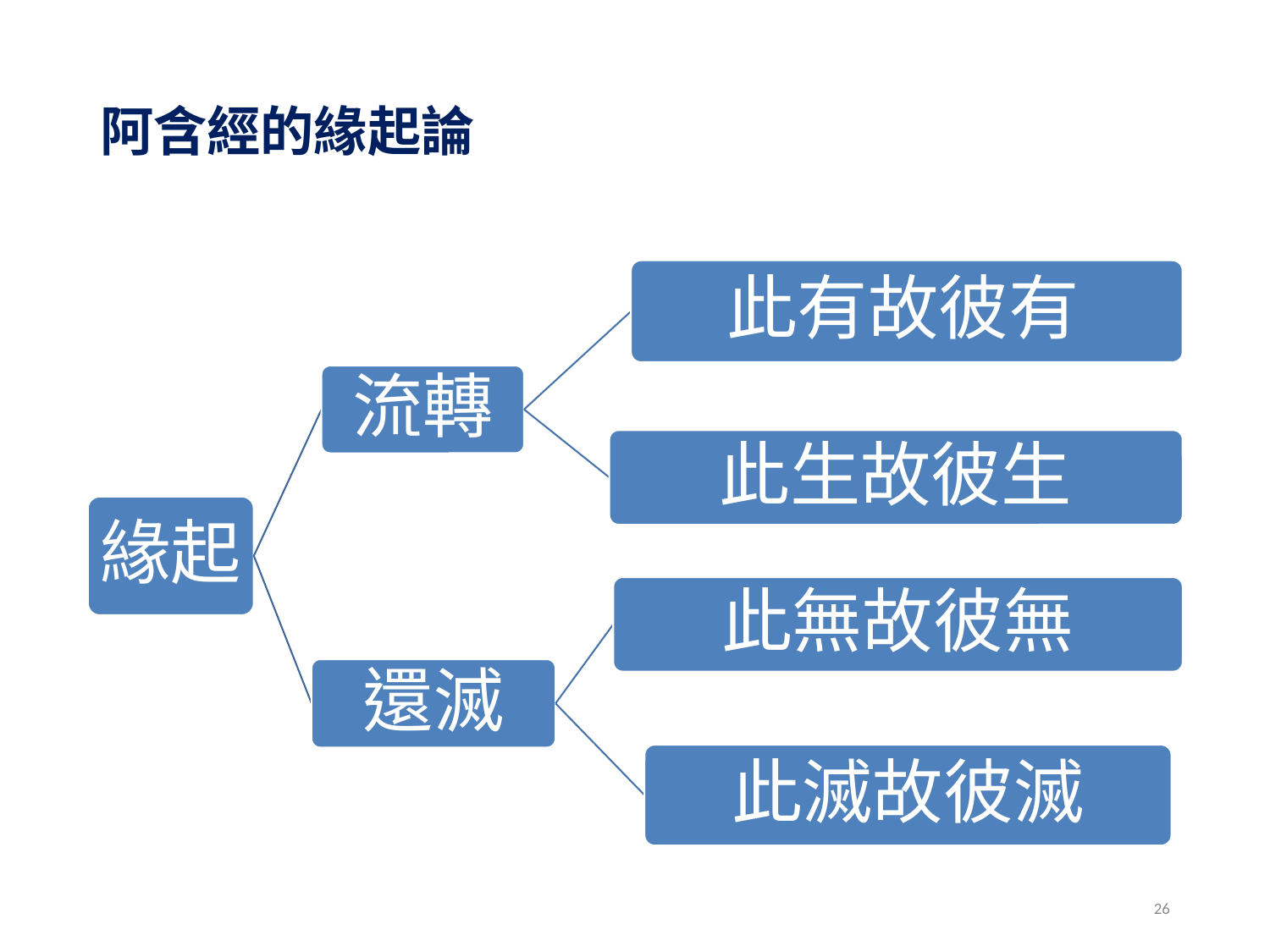

# 阿含經的緣起論
緣起

流轉

此有故彼有

此生故彼生

還滅

此無故彼無

此滅故彼滅
26